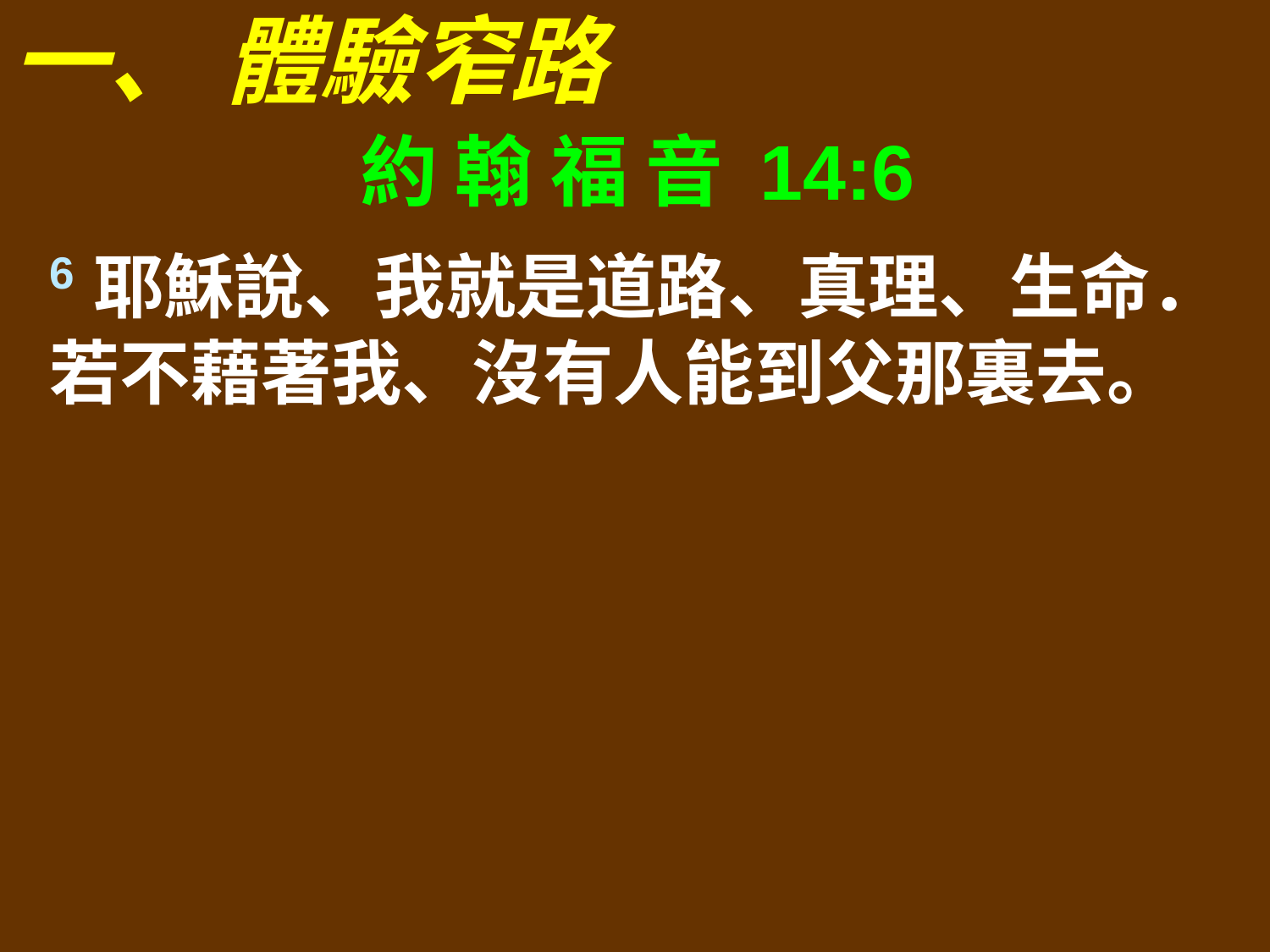

一、 體驗窄路
約 翰 福 音 14:6
6耶穌說、我就是道路、真理、生命．若不藉著我、沒有人能到父那裏去。